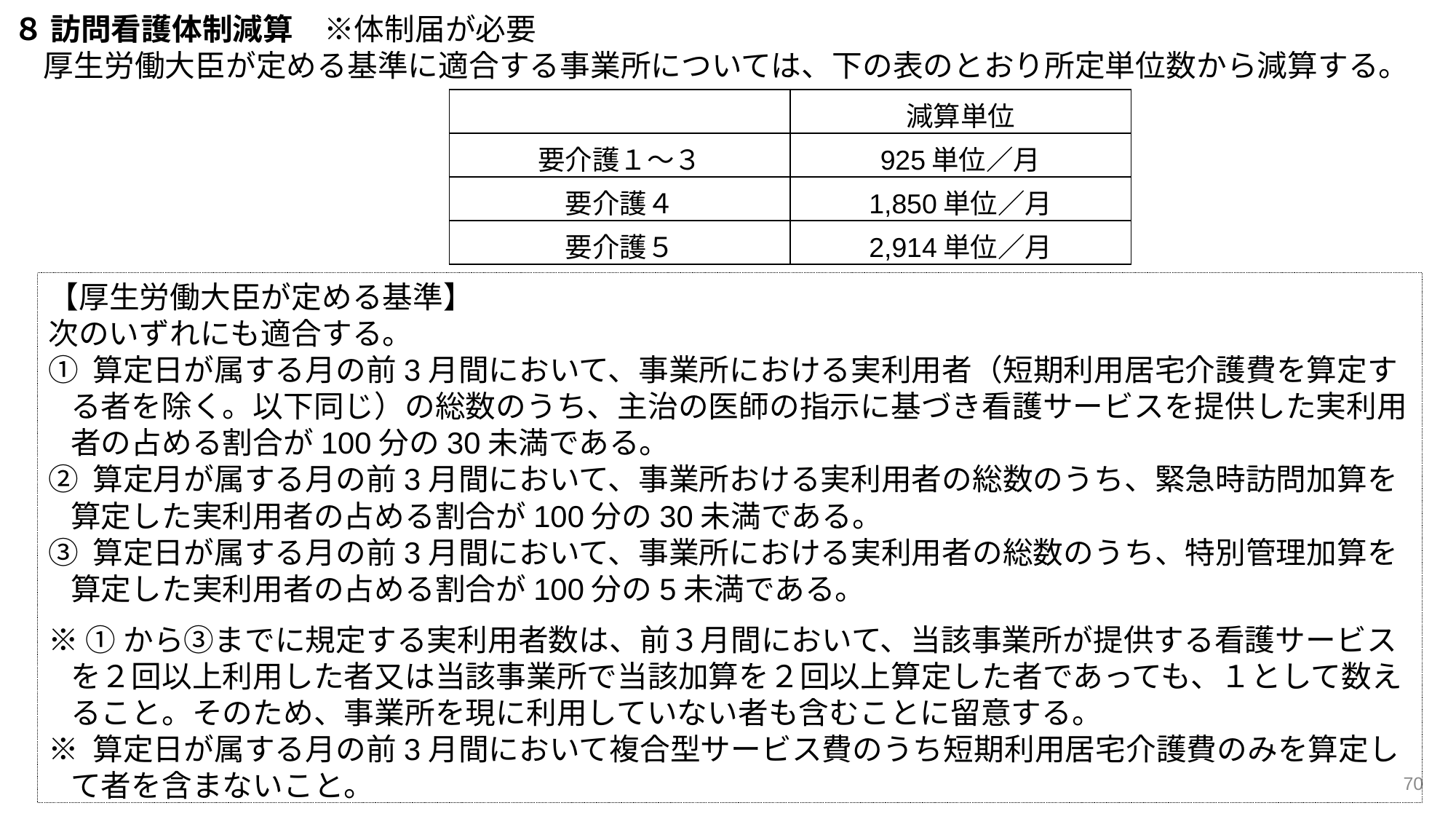

８ 訪問看護体制減算　※体制届が必要
　厚生労働大臣が定める基準に適合する事業所については、下の表のとおり所定単位数から減算する。
|  | 減算単位 |
| --- | --- |
| 要介護１～３ | 925単位／月 |
| 要介護４ | 1,850単位／月 |
| 要介護５ | 2,914単位／月 |
【厚生労働大臣が定める基準】
次のいずれにも適合する。
① 算定日が属する月の前3月間において、事業所における実利用者（短期利用居宅介護費を算定する者を除く。以下同じ）の総数のうち、主治の医師の指示に基づき看護サービスを提供した実利用者の占める割合が100分の30未満である。
② 算定月が属する月の前3月間において、事業所おける実利用者の総数のうち、緊急時訪問加算を算定した実利用者の占める割合が100分の30未満である。
③ 算定日が属する月の前3月間において、事業所における実利用者の総数のうち、特別管理加算を算定した実利用者の占める割合が100分の5未満である。

※ ①から③までに規定する実利用者数は、前３月間において、当該事業所が提供する看護サービスを２回以上利用した者又は当該事業所で当該加算を２回以上算定した者であっても、１として数えること。そのため、事業所を現に利用していない者も含むことに留意する。
※ 算定日が属する月の前3月間において複合型サービス費のうち短期利用居宅介護費のみを算定して者を含まないこと。
70